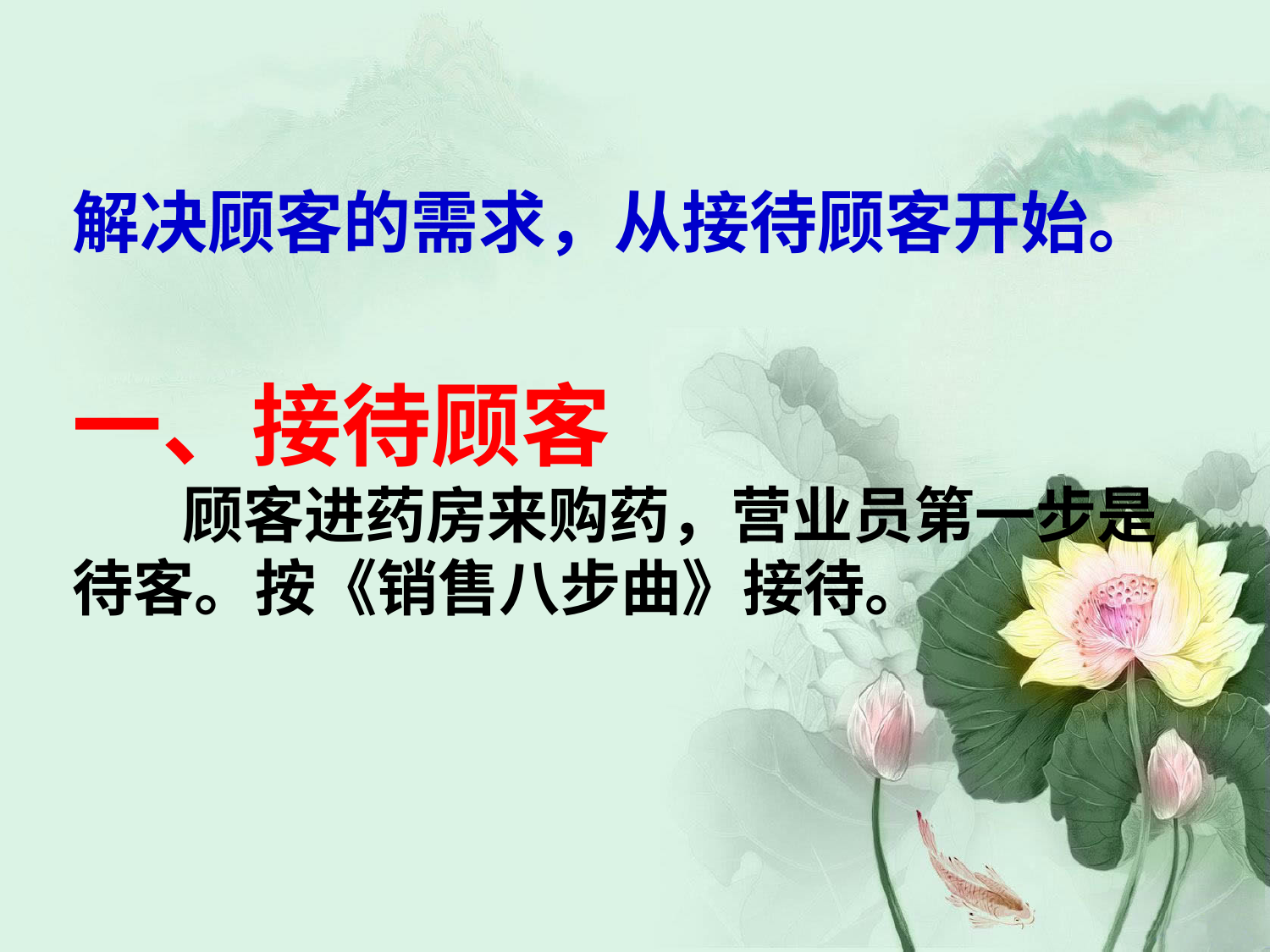

# 解决顾客的需求，从接待顾客开始。 一、接待顾客 顾客进药房来购药，营业员第一步是待客。按《销售八步曲》接待。